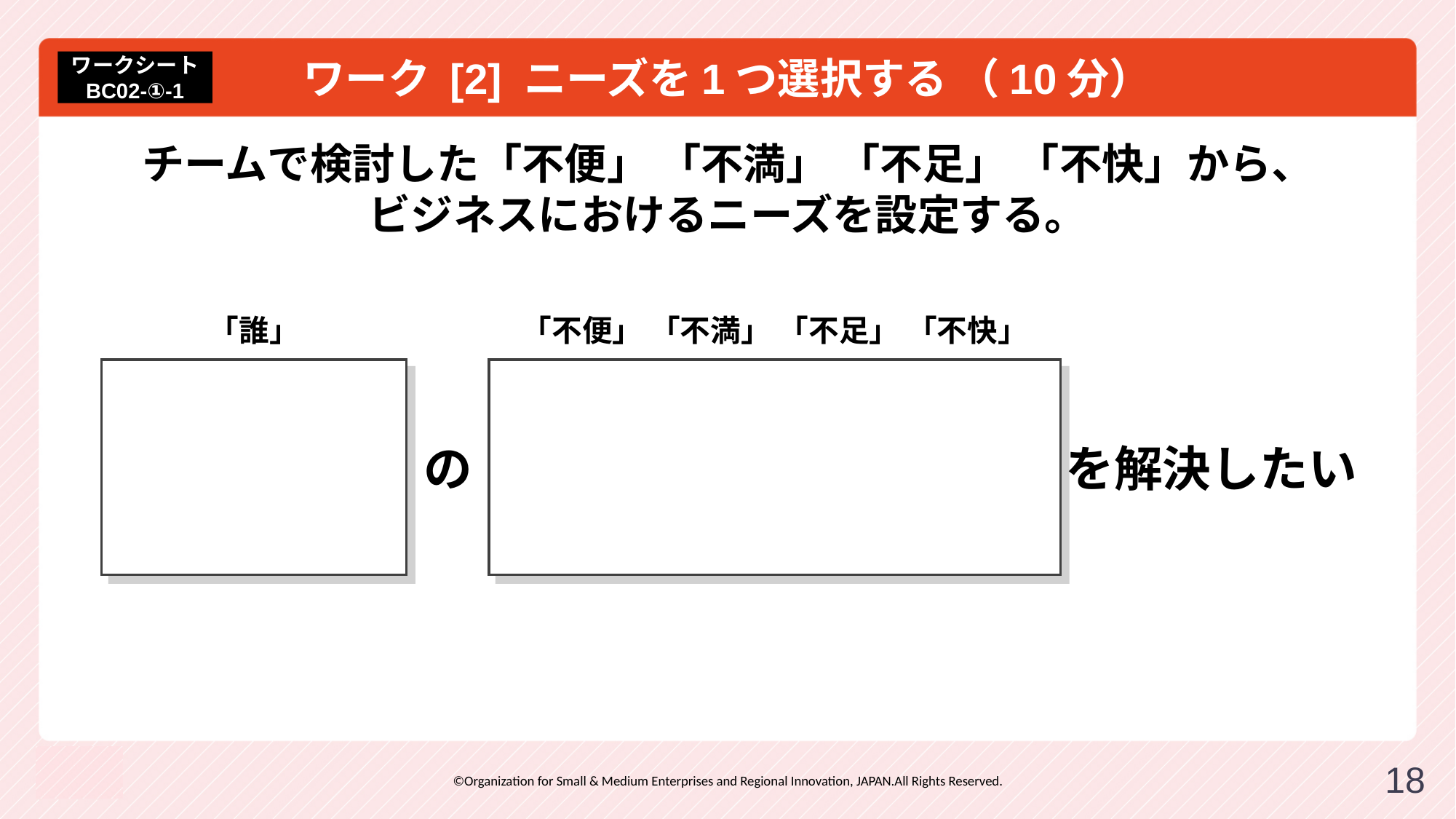

# ワーク [2] ニーズを1つ選択する （10分）
ワークシート
BC02-①-1
チームで検討した「不便」 「不満」 「不足」 「不快」から、
ビジネスにおけるニーズを設定する。
「誰」
「不便」 「不満」 「不足」 「不快」

の
を解決したい